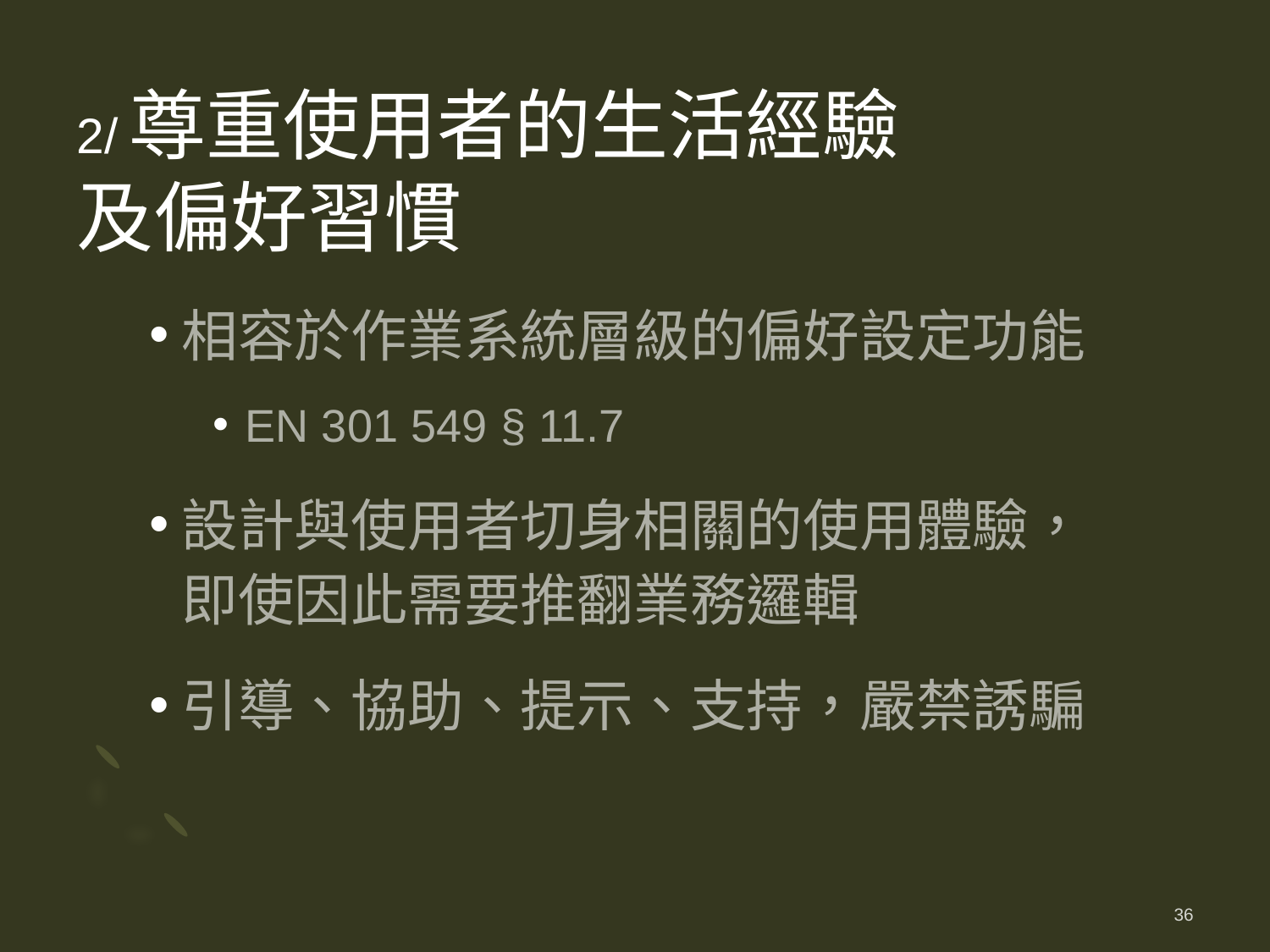

# 2/尊重使用者的生活經驗 及偏好習慣
相容於作業系統層級的偏好設定功能
EN 301 549 § 11.7
設計與使用者切身相關的使用體驗，即使因此需要推翻業務邏輯
引導、協助、提示、支持，嚴禁誘騙
36